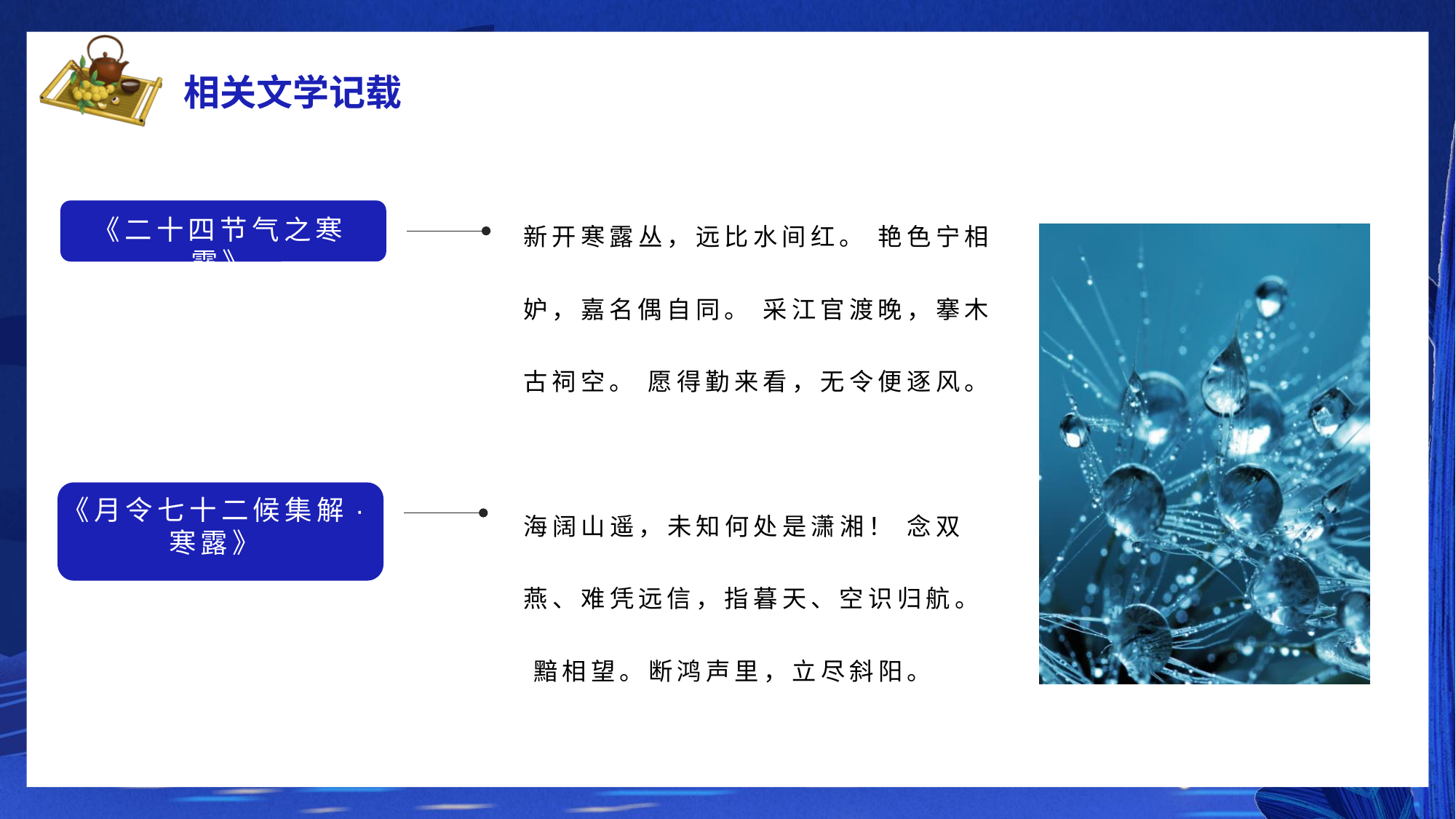

相关文学记载
新开寒露丛，远比水间红。 艳色宁相妒，嘉名偶自同。 采江官渡晚，搴木古祠空。 愿得勤来看，无令便逐风。

《二十四节气之寒露》

海阔山遥，未知何处是潇湘！ 念双燕、难凭远信，指暮天、空识归航。 黯相望。断鸿声里，立尽斜阳。

《月令七十二候集解·寒露》